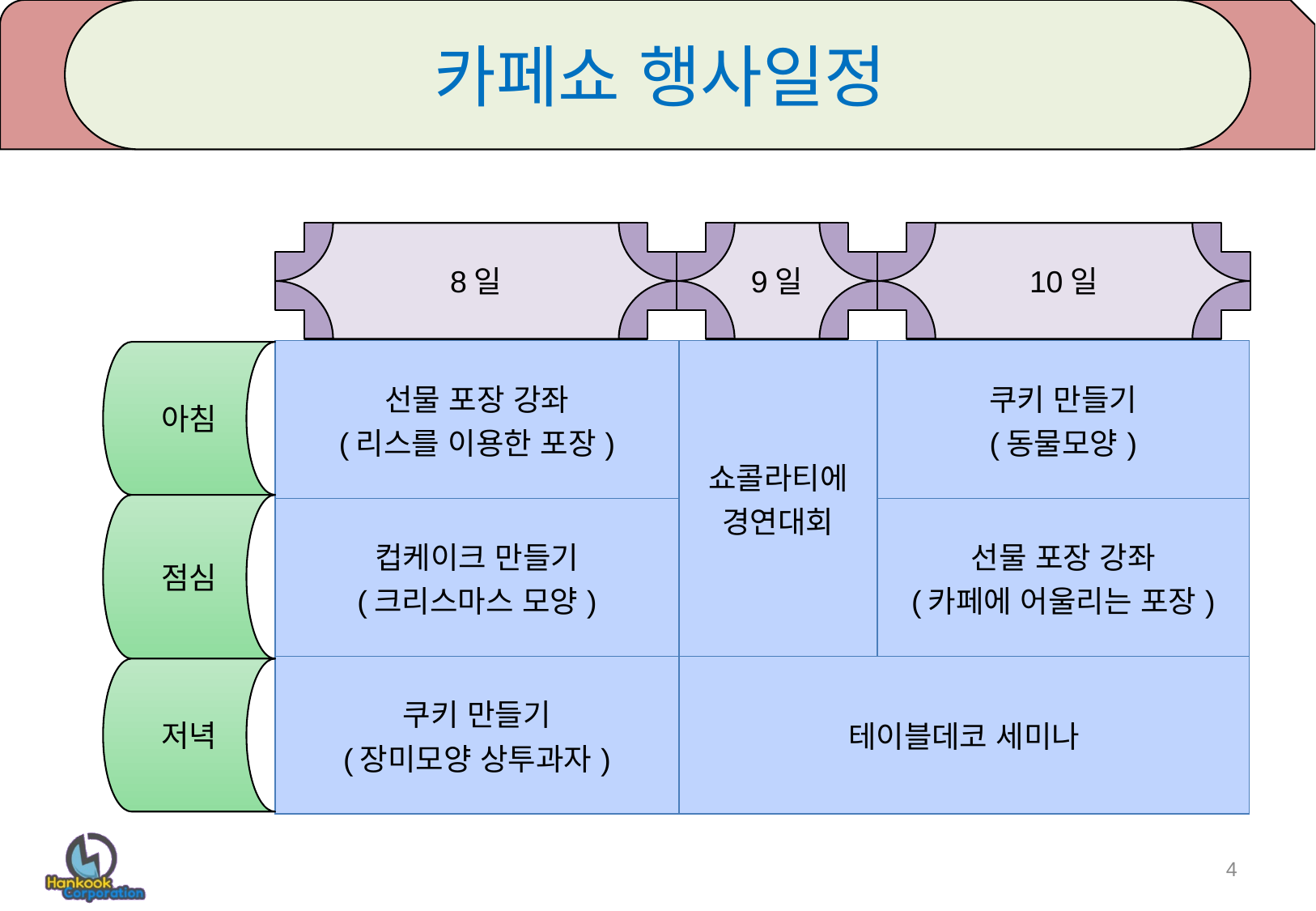

# 카페쇼 행사일정

8일

9일

10일
| 선물 포장 강좌 (리스를 이용한 포장) | 쇼콜라티에 경연대회 | 쿠키 만들기 (동물모양) |
| --- | --- | --- |
| 컵케이크 만들기 (크리스마스 모양) |  | 선물 포장 강좌 (카페에 어울리는 포장) |
| 쿠키 만들기 (장미모양 상투과자) | 테이블데코 세미나 |  |
아침
점심
저녁
4